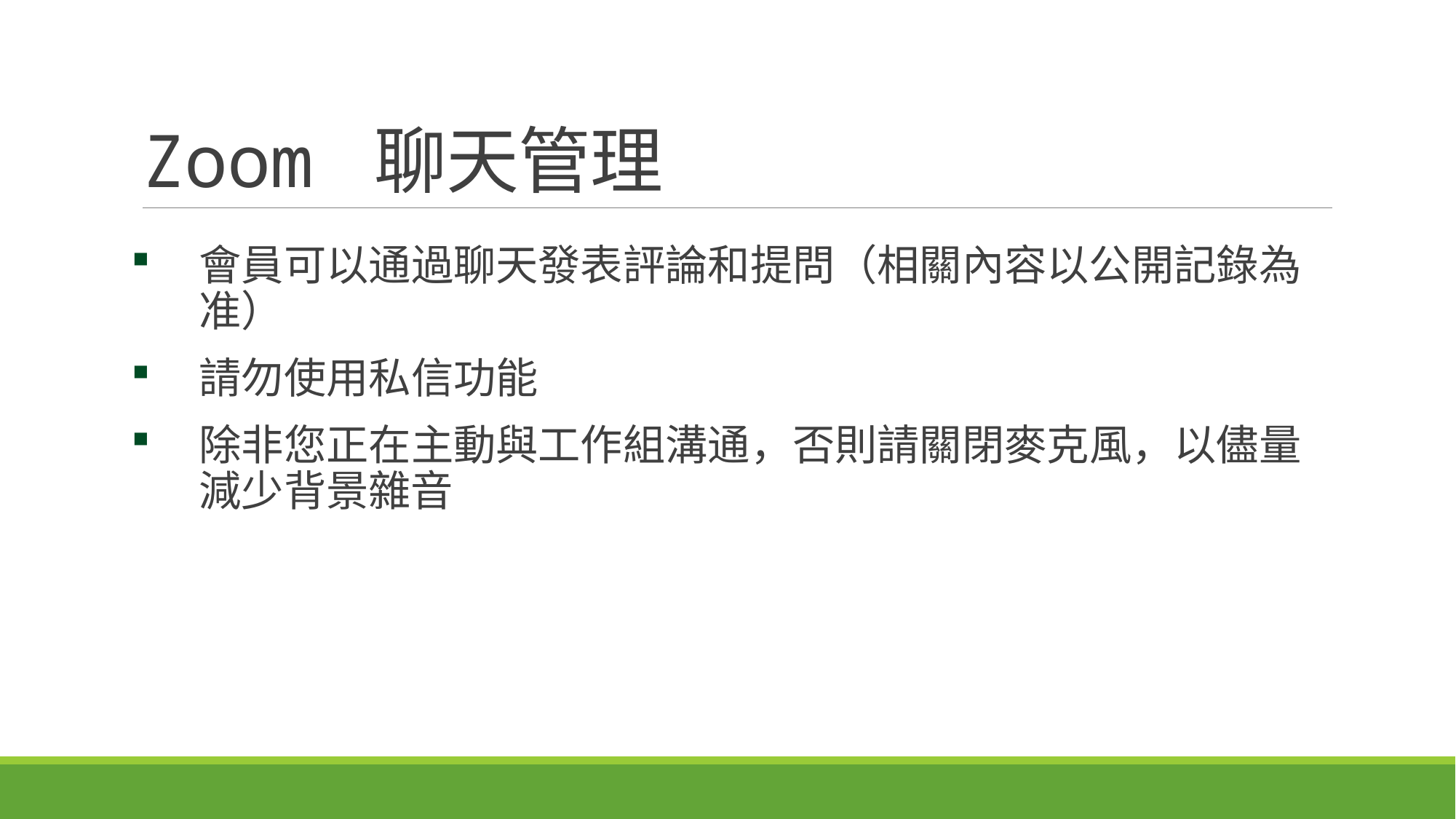

# Zoom 聊天管理
會員可以通過聊天發表評論和提問（相關內容以公開記錄為准）
請勿使用私信功能
除非您正在主動與工作組溝通，否則請關閉麥克風，以儘量減少背景雜音